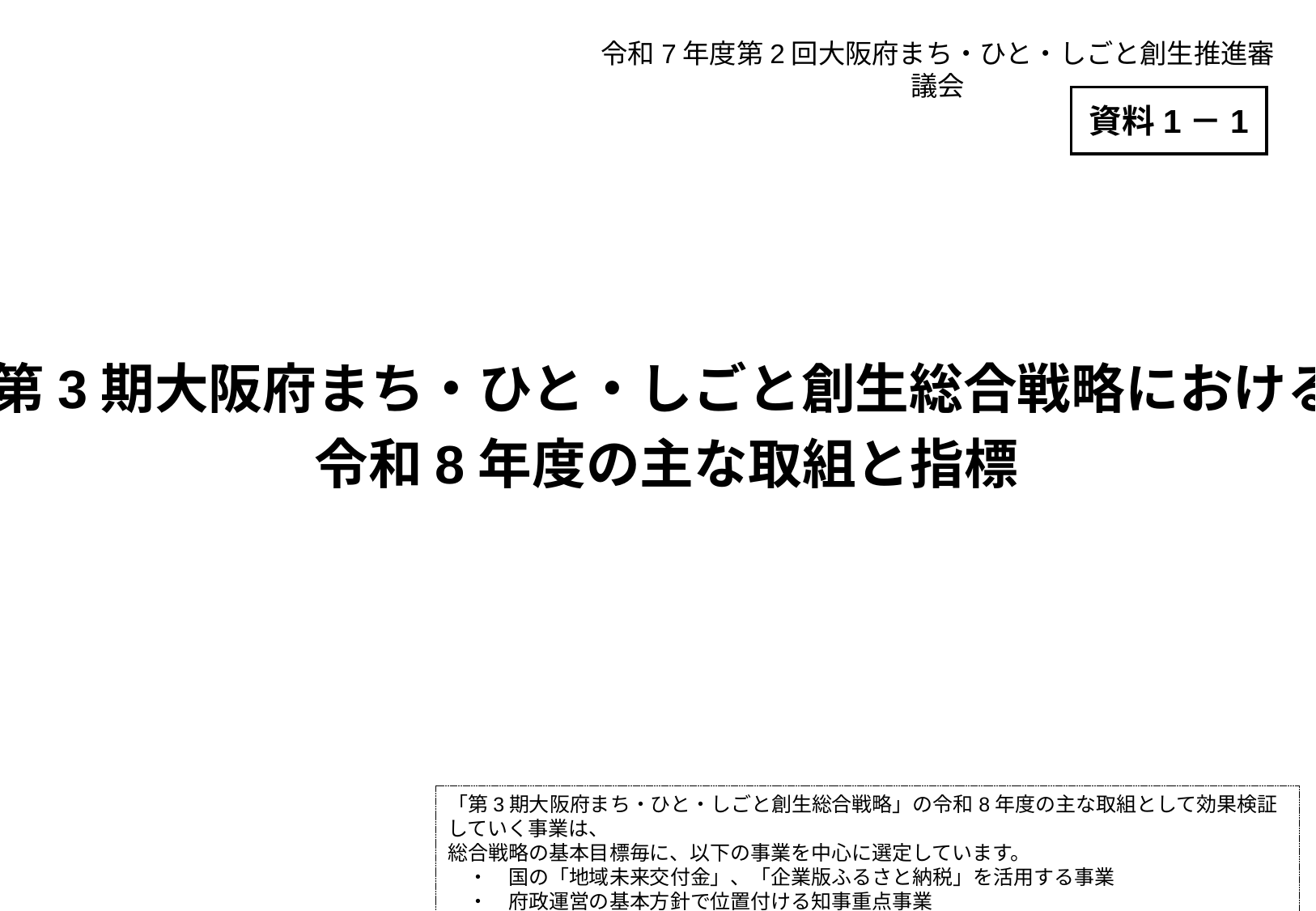

令和7年度第2回大阪府まち・ひと・しごと創生推進審議会
資料1－1
第3期大阪府まち・ひと・しごと創生総合戦略における
令和8年度の主な取組と指標
「第3期大阪府まち・ひと・しごと創生総合戦略」の令和8年度の主な取組として効果検証していく事業は、
総合戦略の基本目標毎に、以下の事業を中心に選定しています。
　・　国の「地域未来交付金」、「企業版ふるさと納税」を活用する事業
　・　府政運営の基本方針で位置付ける知事重点事業